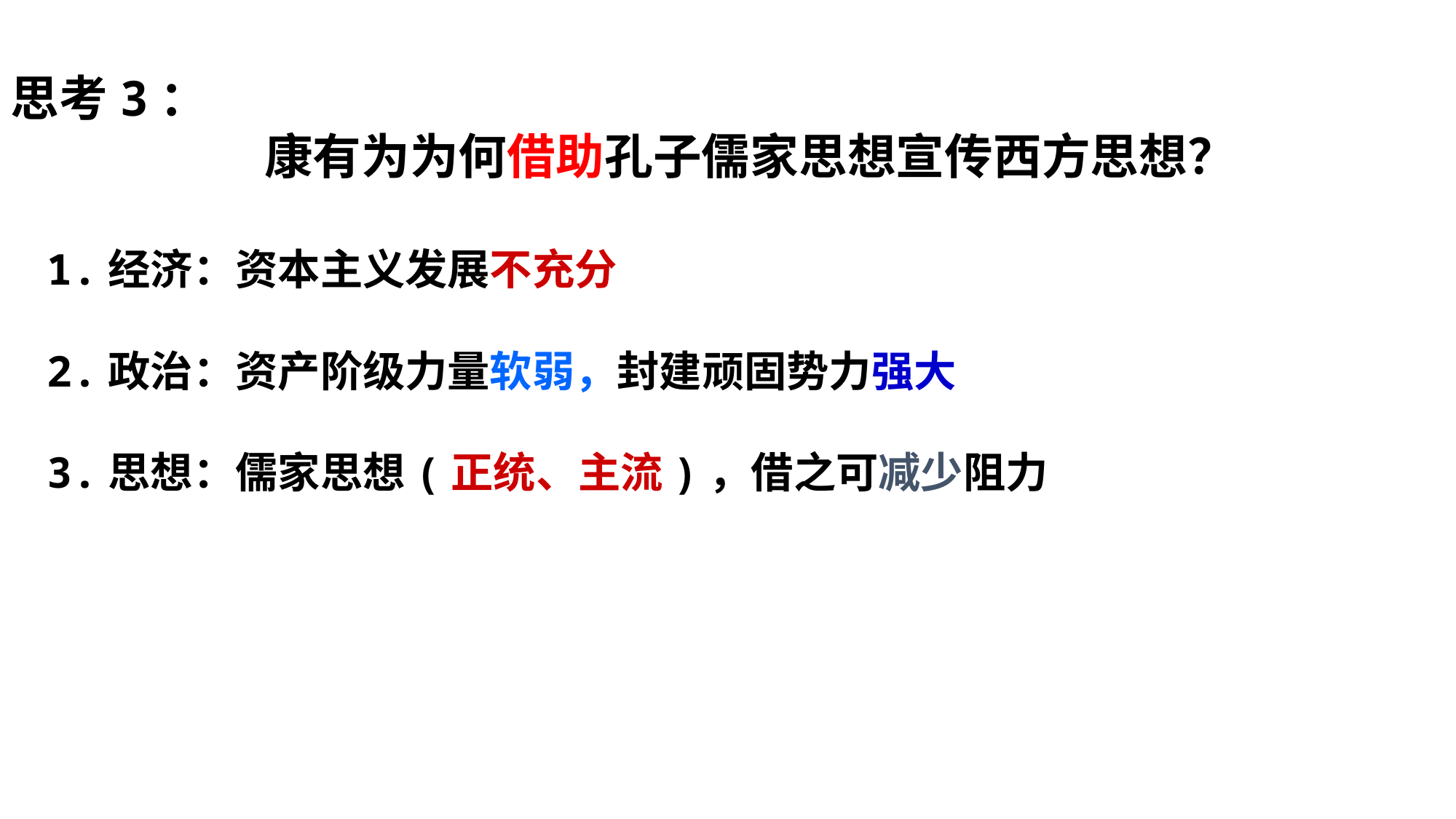

思考3：
   康有为为何借助孔子儒家思想宣传西方思想？
1.经济：资本主义发展不充分

2.政治：资产阶级力量软弱，封建顽固势力强大

3.思想：儒家思想(正统、主流)，借之可减少阻力